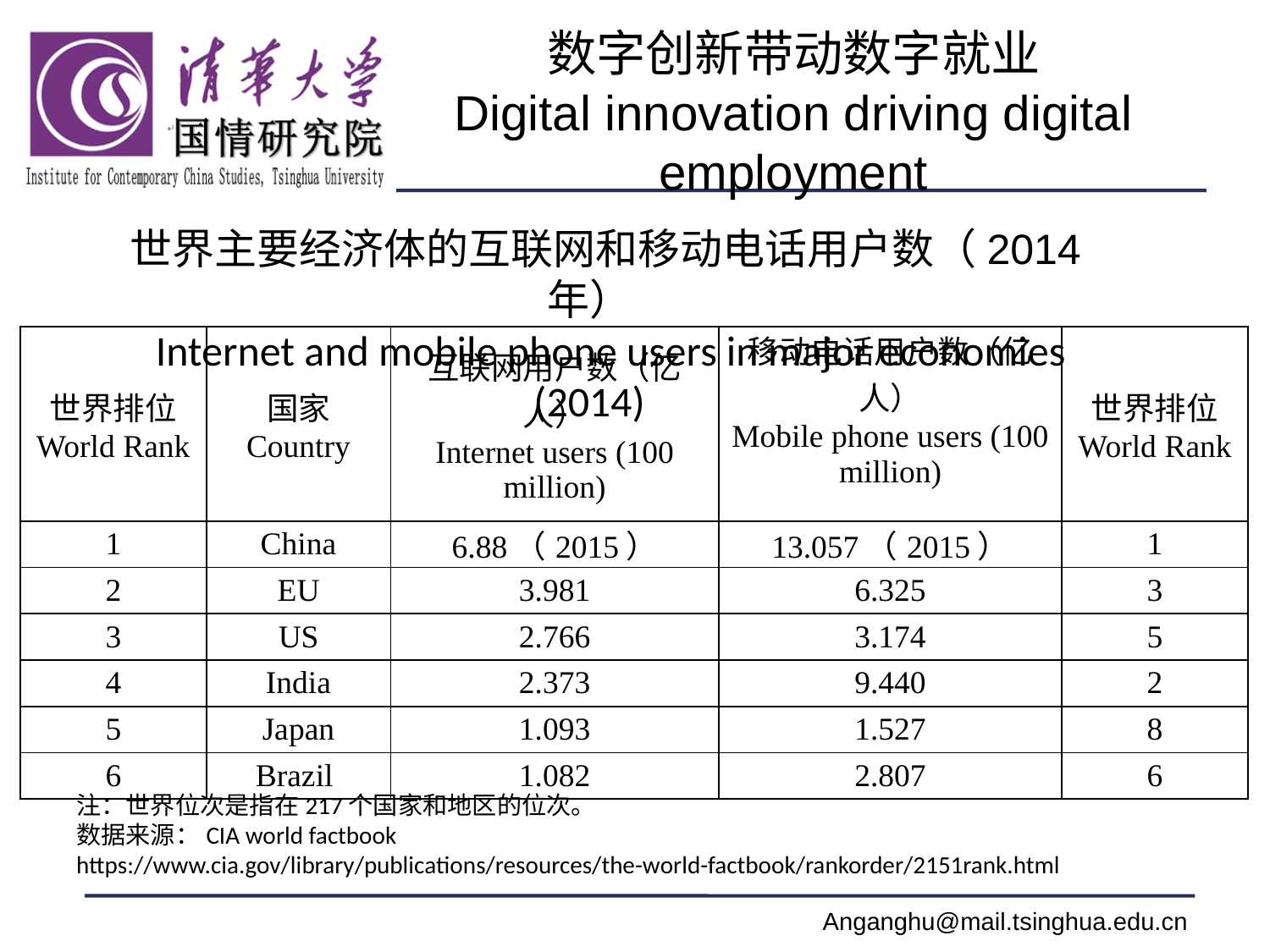

# 数字创新带动数字就业 Digital innovation driving digital employment
世界主要经济体的互联网和移动电话用户数（2014年）
Internet and mobile phone users in major economies (2014)

| 世界排位 World Rank | 国家 Country | 互联网用户数（亿人） Internet users (100 million) | 移动电话用户数（亿人） Mobile phone users (100 million) | 世界排位 World Rank |
| --- | --- | --- | --- | --- |
| 1 | China | 6.88（2015） | 13.057（2015） | 1 |
| 2 | EU | 3.981 | 6.325 | 3 |
| 3 | US | 2.766 | 3.174 | 5 |
| 4 | India | 2.373 | 9.440 | 2 |
| 5 | Japan | 1.093 | 1.527 | 8 |
| 6 | Brazil | 1.082 | 2.807 | 6 |
注：世界位次是指在217个国家和地区的位次。
数据来源：CIA world factbook
https://www.cia.gov/library/publications/resources/the-world-factbook/rankorder/2151rank.html